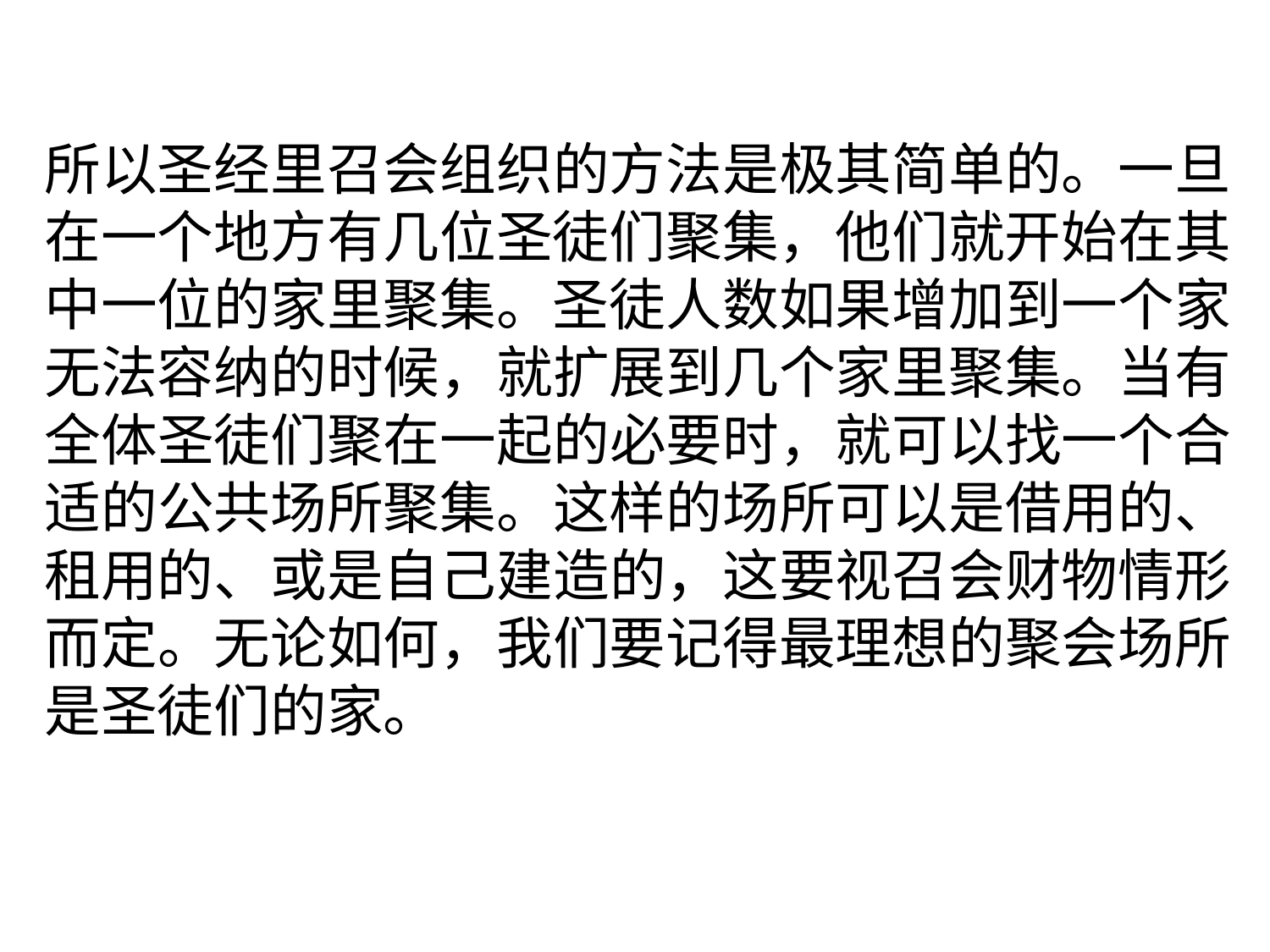

所以圣经里召会组织的方法是极其简单的。一旦在一个地方有几位圣徒们聚集，他们就开始在其中一位的家里聚集。圣徒人数如果增加到一个家无法容纳的时候，就扩展到几个家里聚集。当有全体圣徒们聚在一起的必要时，就可以找一个合适的公共场所聚集。这样的场所可以是借用的、租用的、或是自己建造的，这要视召会财物情形而定。无论如何，我们要记得最理想的聚会场所是圣徒们的家。